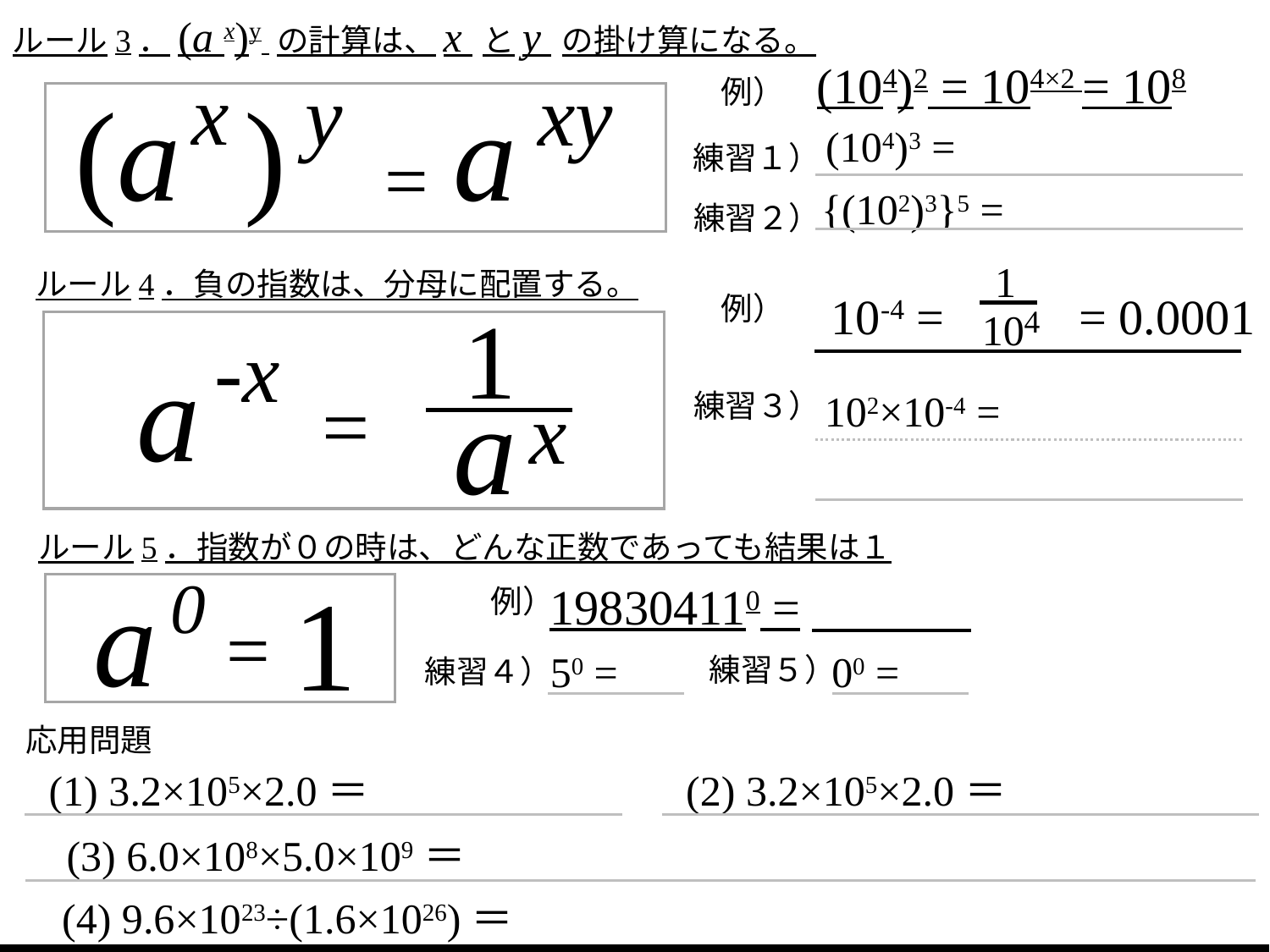

ルール3．(a x)y の計算は、x とy の掛け算になる。
(104)2 = 104×2 = 108
x
y
xy
例）
(a  )
a

(104)3 =
=
練習１）
{(102)3}5 =
練習２）
1
ルール4．負の指数は、分母に配置する。
10-4 = 　　= 0.0001
例）
1
4
10
‐x

a
a
=
x
102×10-4 =
練習３）
ルール5．指数が０の時は、どんな正数であっても結果は１
a
0
1
198304110 =

例）
=
50 =
00 =
練習５）
練習４）
応用問題
(1) 3.2×105×2.0＝
(2) 3.2×105×2.0＝
(3) 6.0×108×5.0×109＝
(4) 9.6×1023÷(1.6×1026)＝